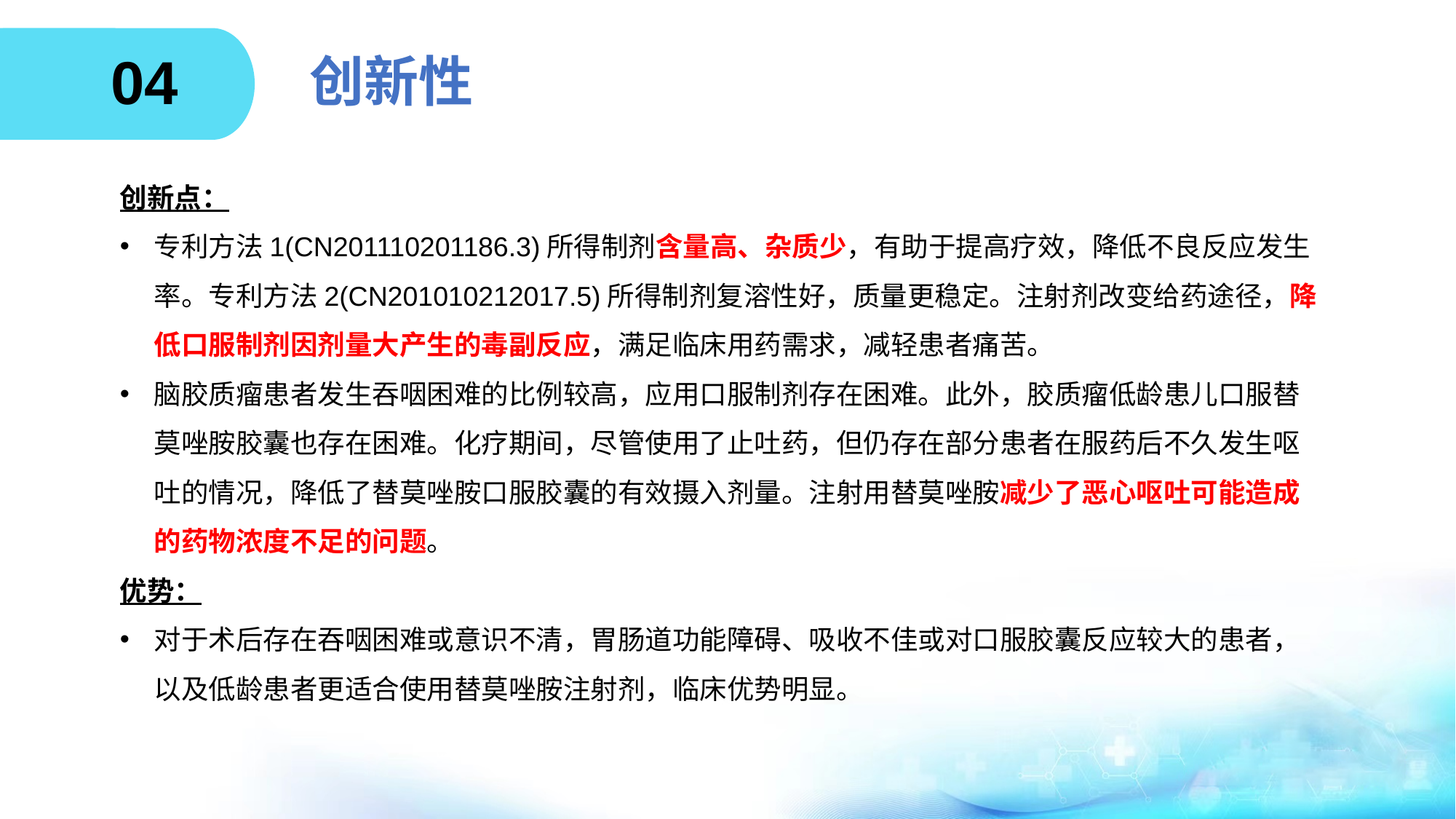

04
# 创新性
创新点：
专利方法1(CN201110201186.3)所得制剂含量高、杂质少，有助于提高疗效，降低不良反应发生率。专利方法2(CN201010212017.5)所得制剂复溶性好，质量更稳定。注射剂改变给药途径，降低口服制剂因剂量大产生的毒副反应，满足临床用药需求，减轻患者痛苦。
脑胶质瘤患者发生吞咽困难的比例较高，应用口服制剂存在困难。此外，胶质瘤低龄患儿口服替莫唑胺胶囊也存在困难。化疗期间，尽管使用了止吐药，但仍存在部分患者在服药后不久发生呕吐的情况，降低了替莫唑胺口服胶囊的有效摄入剂量。注射用替莫唑胺减少了恶心呕吐可能造成的药物浓度不足的问题。
优势：
对于术后存在吞咽困难或意识不清，胃肠道功能障碍、吸收不佳或对口服胶囊反应较大的患者，以及低龄患者更适合使用替莫唑胺注射剂，临床优势明显。